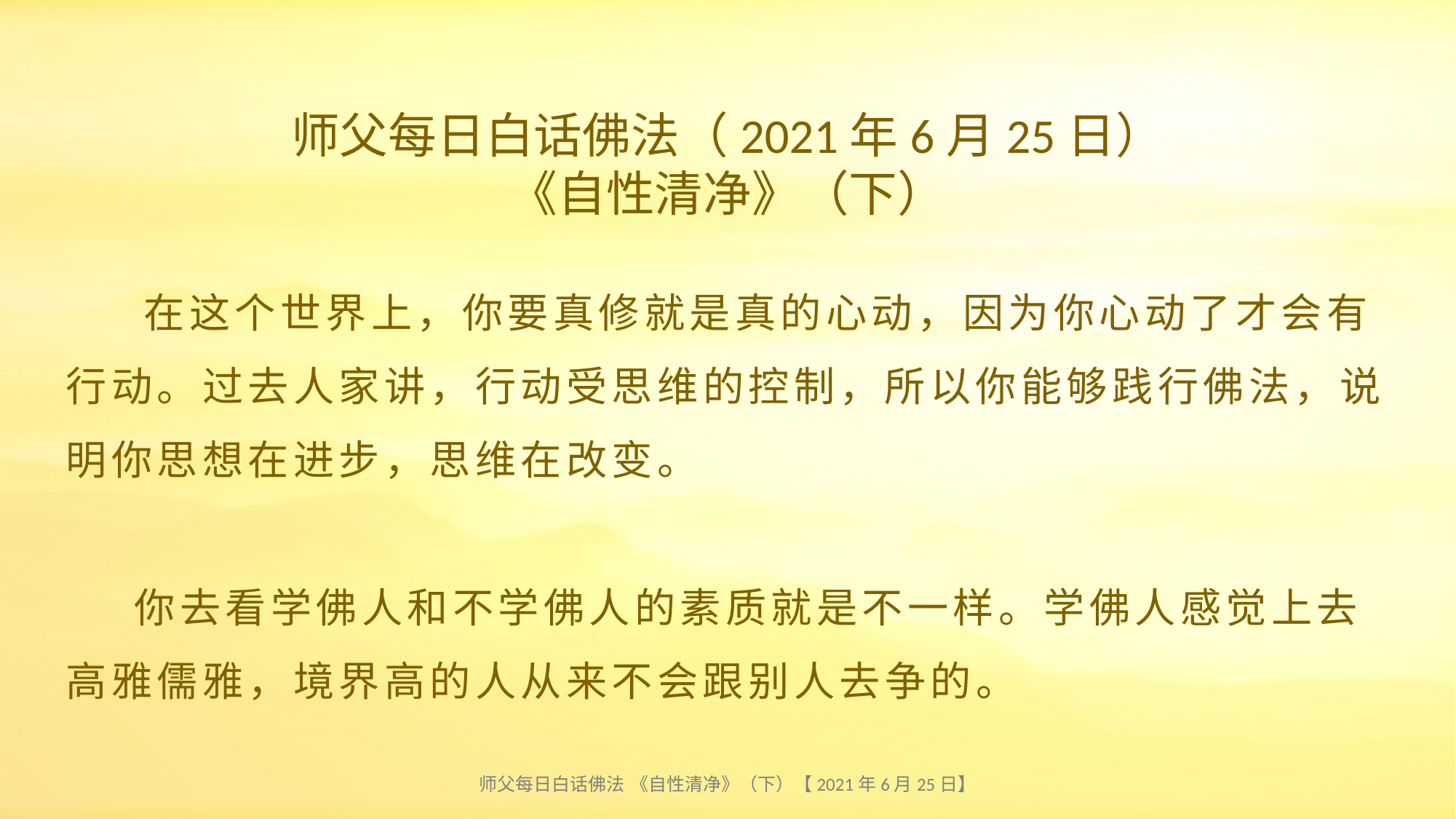

# 在这个世界上，你要真修就是真的心动，因为你心动了才会有行动。过去人家讲，行动受思维的控制，所以你能够践行佛法，说明你思想在进步，思维在改变。 你去看学佛人和不学佛人的素质就是不一样。学佛人感觉上去高雅儒雅，境界高的人从来不会跟别人去争的。
师父每日白话佛法（2021年6月25日）
《自性清净》（下）
师父每日白话佛法 《自性清净》（下）【2021年6月25日】